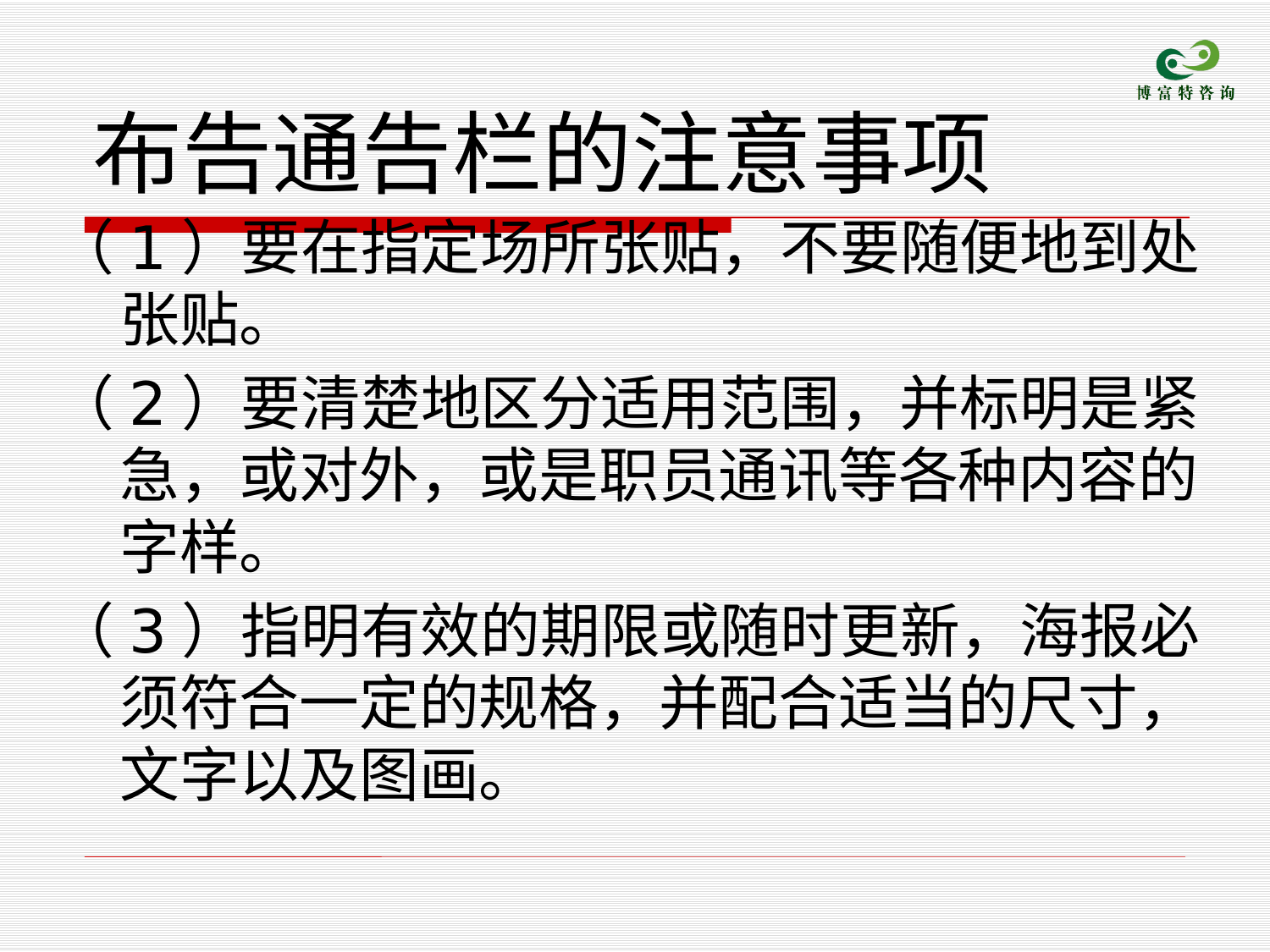

# 布告通告栏的注意事项

（1）要在指定场所张贴，不要随便地到处张贴。
（2）要清楚地区分适用范围，并标明是紧急，或对外，或是职员通讯等各种内容的字样。
（3）指明有效的期限或随时更新，海报必须符合一定的规格，并配合适当的尺寸，文字以及图画。
524